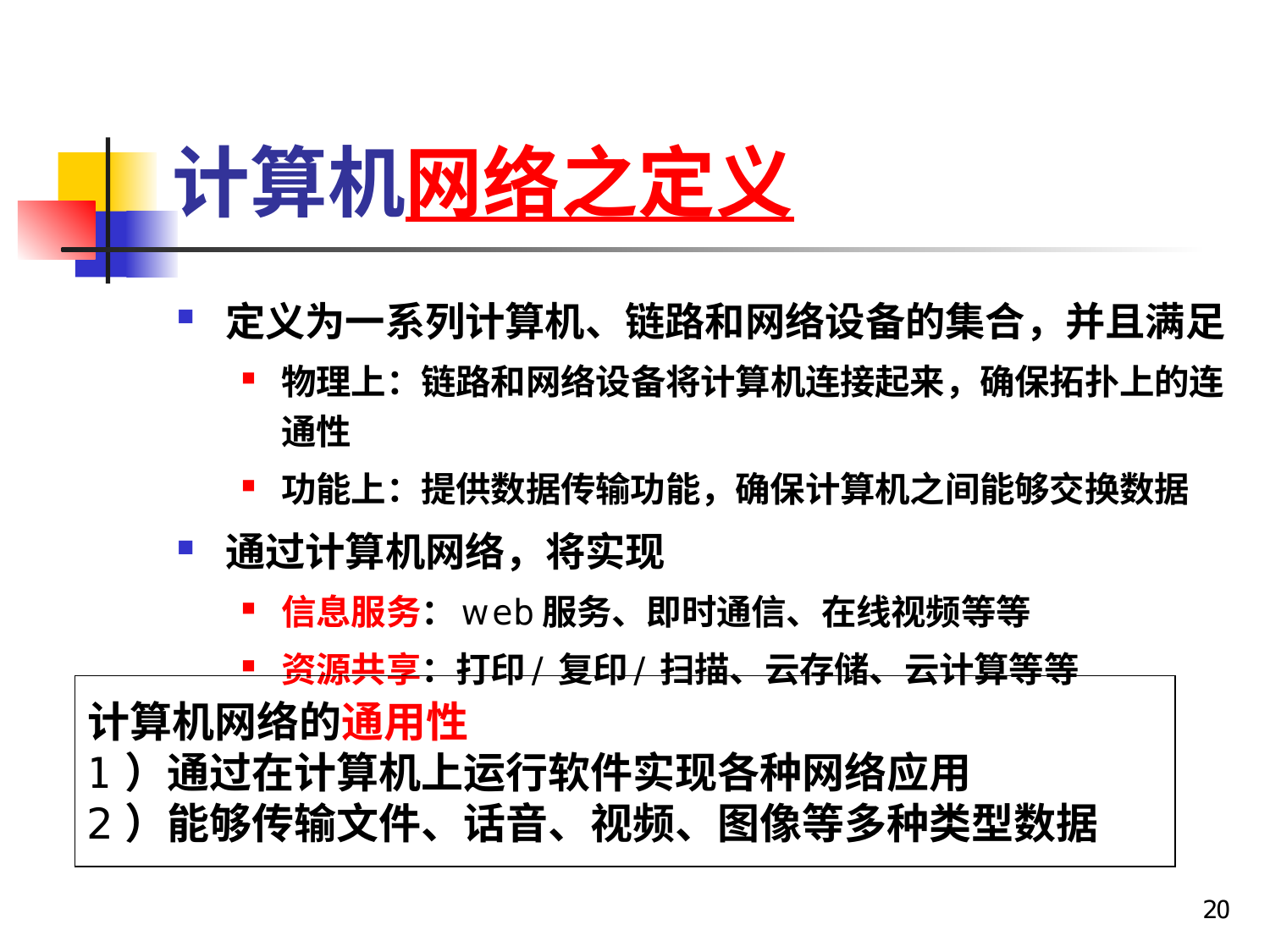

# 计算机网络之定义
定义为一系列计算机、链路和网络设备的集合，并且满足
物理上：链路和网络设备将计算机连接起来，确保拓扑上的连通性
功能上：提供数据传输功能，确保计算机之间能够交换数据
通过计算机网络，将实现
信息服务：web服务、即时通信、在线视频等等
资源共享：打印/复印/扫描、云存储、云计算等等
计算机网络的通用性
1）通过在计算机上运行软件实现各种网络应用
2）能够传输文件、话音、视频、图像等多种类型数据
20